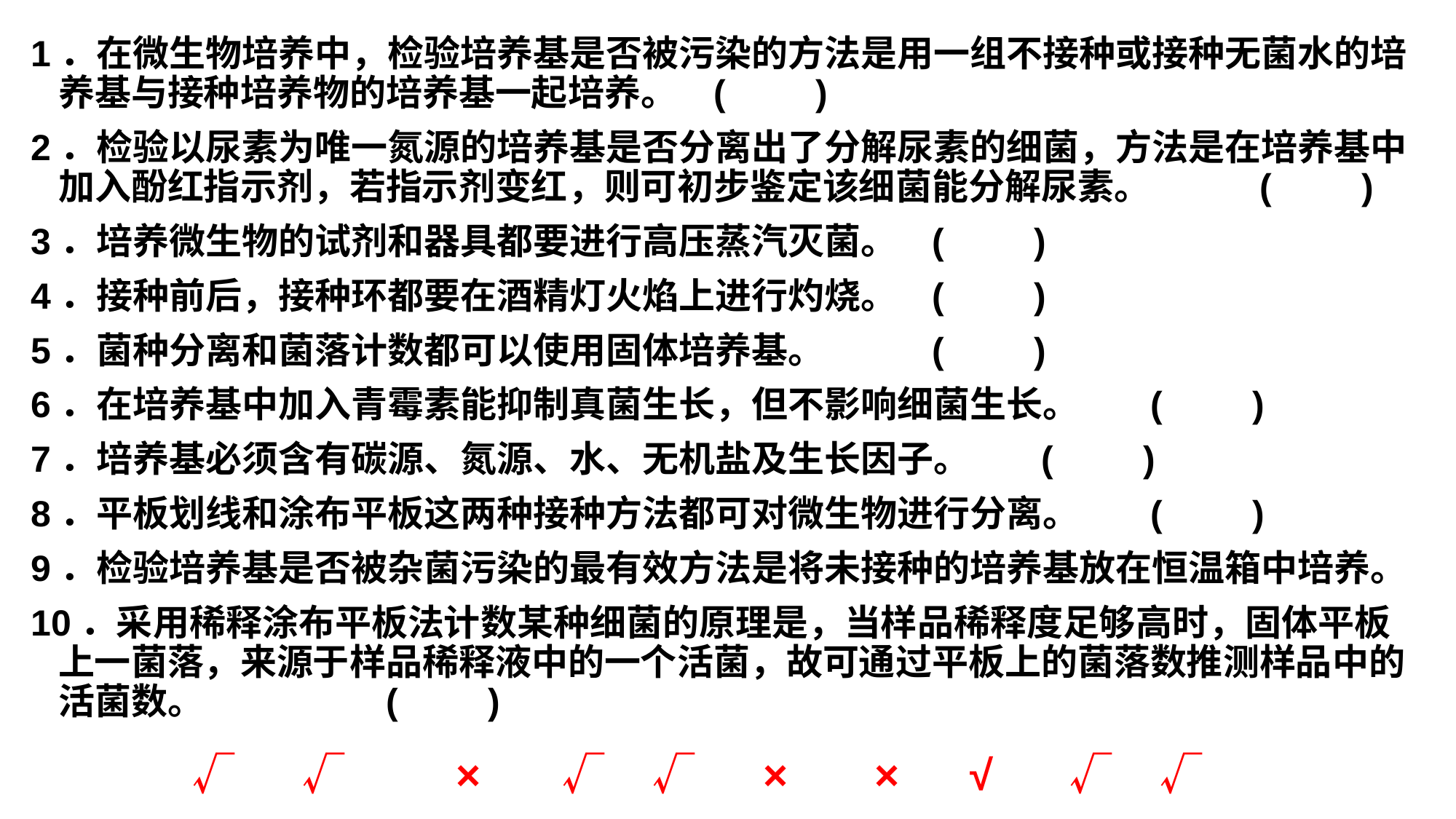

1．在微生物培养中，检验培养基是否被污染的方法是用一组不接种或接种无菌水的培养基与接种培养物的培养基一起培养。	(　　)
2．检验以尿素为唯一氮源的培养基是否分离出了分解尿素的细菌，方法是在培养基中加入酚红指示剂，若指示剂变红，则可初步鉴定该细菌能分解尿素。	(　　)
3．培养微生物的试剂和器具都要进行高压蒸汽灭菌。	(　　)
4．接种前后，接种环都要在酒精灯火焰上进行灼烧。	(　　)
5．菌种分离和菌落计数都可以使用固体培养基。	(　　)
6．在培养基中加入青霉素能抑制真菌生长，但不影响细菌生长。	(　　)
7．培养基必须含有碳源、氮源、水、无机盐及生长因子。	(　　)
8．平板划线和涂布平板这两种接种方法都可对微生物进行分离。	(　　)
9．检验培养基是否被杂菌污染的最有效方法是将未接种的培养基放在恒温箱中培养。
10．采用稀释涂布平板法计数某种细菌的原理是，当样品稀释度足够高时，固体平板上一菌落，来源于样品稀释液中的一个活菌，故可通过平板上的菌落数推测样品中的活菌数。		(　　)

 √       √　     ×　   √     √      ×  　×      √  　√     √